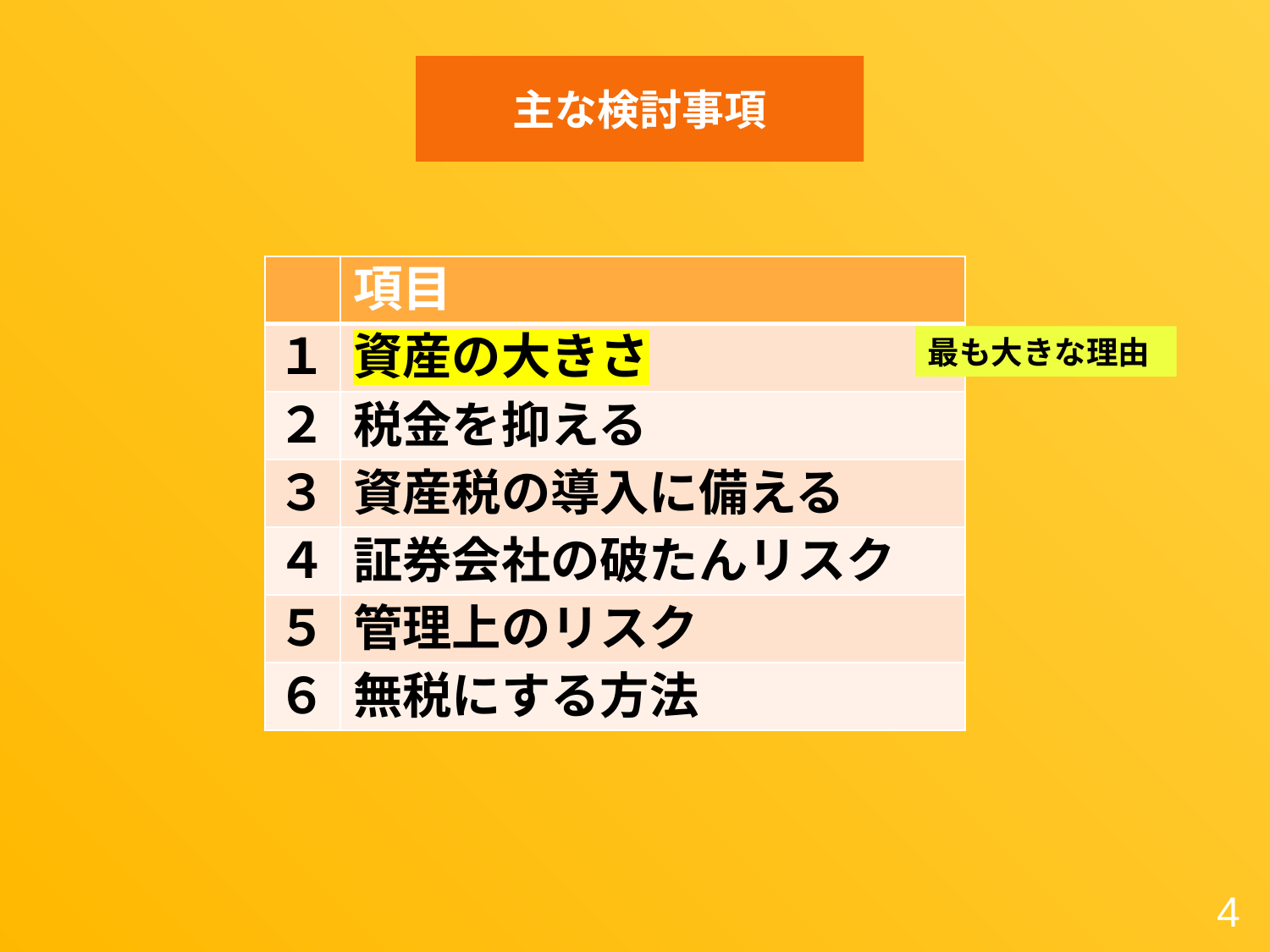

主な検討事項
|  | 項目 |
| --- | --- |
| １ | 資産の大きさ |
| ２ | 税金を抑える |
| ３ | 資産税の導入に備える |
| ４ | 証券会社の破たんリスク |
| ５ | 管理上のリスク |
| ６ | 無税にする方法 |
最も大きな理由
4